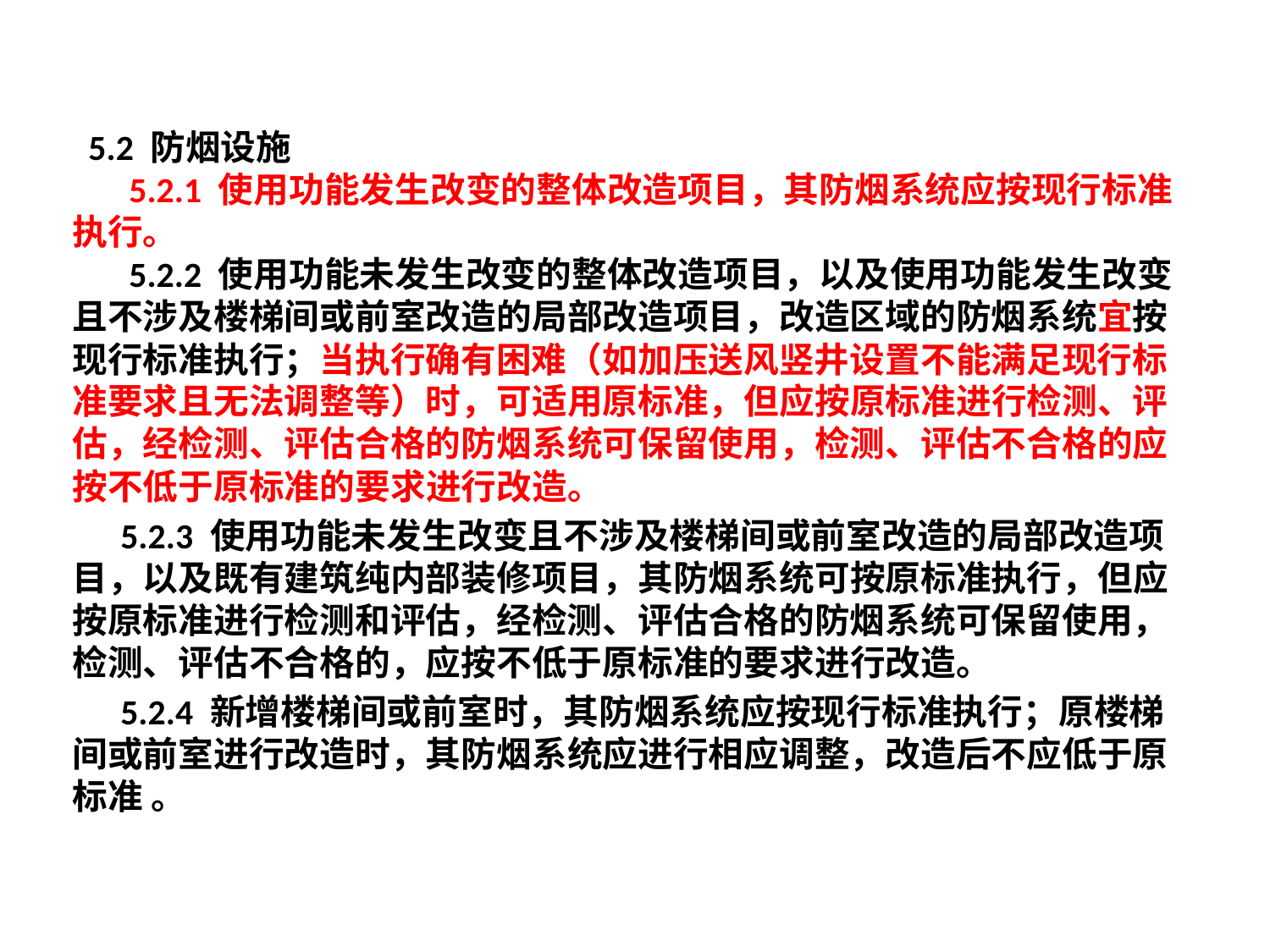

#
  5.2 防烟设施
      5.2.1 使用功能发生改变的整体改造项目，其防烟系统应按现行标准执行。
      5.2.2 使用功能未发生改变的整体改造项目，以及使用功能发生改变且不涉及楼梯间或前室改造的局部改造项目，改造区域的防烟系统宜按现行标准执行；当执行确有困难（如加压送风竖井设置不能满足现行标准要求且无法调整等）时，可适用原标准，但应按原标准进行检测、评估，经检测、评估合格的防烟系统可保留使用，检测、评估不合格的应按不低于原标准的要求进行改造。
      5.2.3 使用功能未发生改变且不涉及楼梯间或前室改造的局部改造项目，以及既有建筑纯内部装修项目，其防烟系统可按原标准执行，但应按原标准进行检测和评估，经检测、评估合格的防烟系统可保留使用，检测、评估不合格的，应按不低于原标准的要求进行改造。
      5.2.4 新增楼梯间或前室时，其防烟系统应按现行标准执行；原楼梯间或前室进行改造时，其防烟系统应进行相应调整，改造后不应低于原标准 。